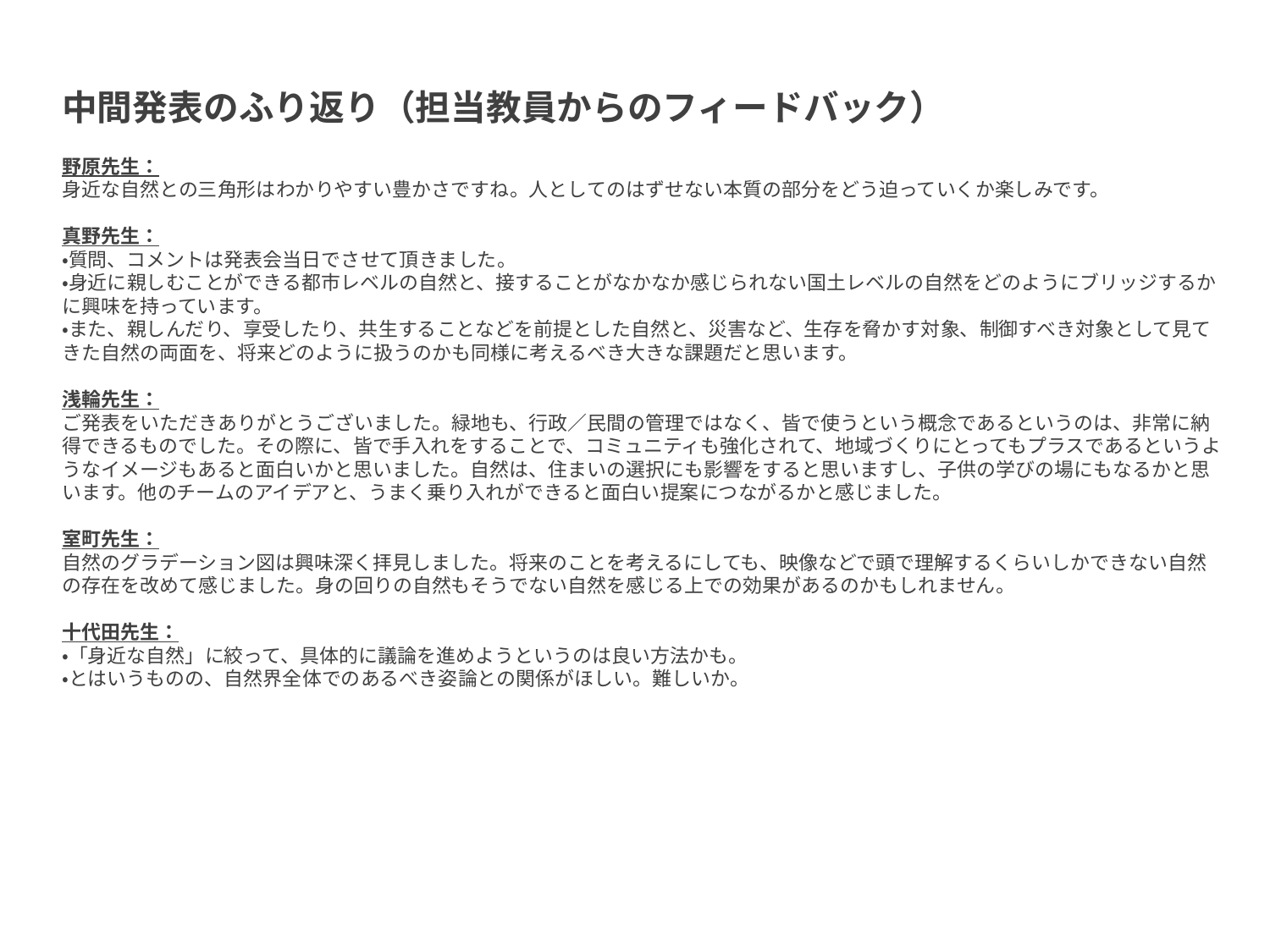

中間発表のふり返り（担当教員からのフィードバック）
野原先生：
身近な自然との三角形はわかりやすい豊かさですね。人としてのはずせない本質の部分をどう迫っていくか楽しみです。

真野先生：
・質問、コメントは発表会当日でさせて頂きました。
・身近に親しむことができる都市レベルの自然と、接することがなかなか感じられない国土レベルの自然をどのようにブリッジするかに興味を持っています。
・また、親しんだり、享受したり、共生することなどを前提とした自然と、災害など、生存を脅かす対象、制御すべき対象として見てきた自然の両面を、将来どのように扱うのかも同様に考えるべき大きな課題だと思います。

浅輪先生：
ご発表をいただきありがとうございました。緑地も、行政／民間の管理ではなく、皆で使うという概念であるというのは、非常に納得できるものでした。その際に、皆で手入れをすることで、コミュニティも強化されて、地域づくりにとってもプラスであるというようなイメージもあると面白いかと思いました。自然は、住まいの選択にも影響をすると思いますし、子供の学びの場にもなるかと思います。他のチームのアイデアと、うまく乗り入れができると面白い提案につながるかと感じました。

室町先生：
自然のグラデーション図は興味深く拝見しました。将来のことを考えるにしても、映像などで頭で理解するくらいしかできない自然の存在を改めて感じました。身の回りの自然もそうでない自然を感じる上での効果があるのかもしれません。

十代田先生：
・「身近な自然」に絞って、具体的に議論を進めようというのは良い方法かも。
・とはいうものの、自然界全体でのあるべき姿論との関係がほしい。難しいか。